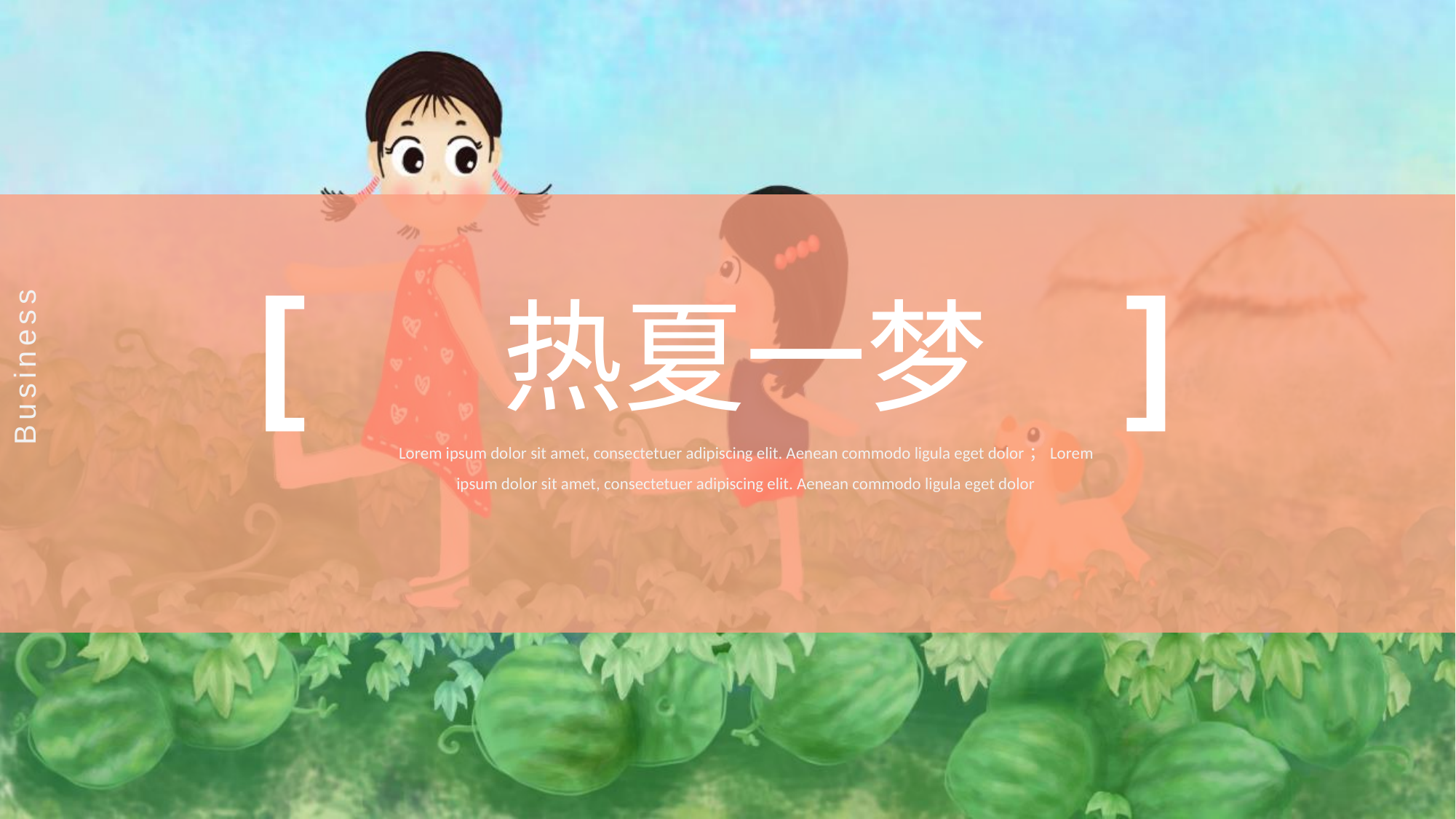

[    热夏一梦    ]
Business
Lorem ipsum dolor sit amet, consectetuer adipiscing elit. Aenean commodo ligula eget dolor；Lorem ipsum dolor sit amet, consectetuer adipiscing elit. Aenean commodo ligula eget dolor